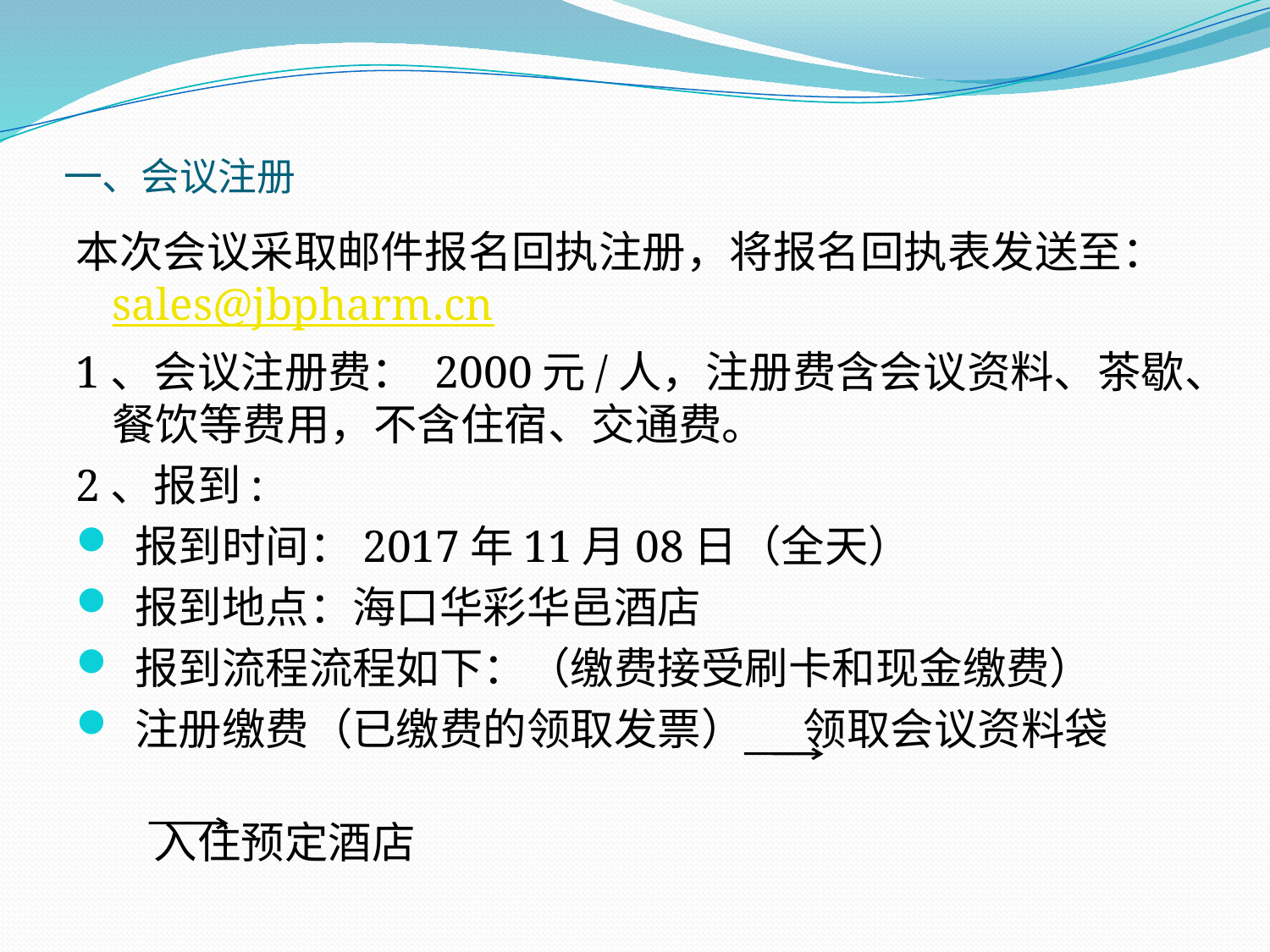

# 一、会议注册
本次会议采取邮件报名回执注册，将报名回执表发送至：sales@jbpharm.cn
1、会议注册费： 2000元/人，注册费含会议资料、茶歇、餐饮等费用，不含住宿、交通费。
2、报到:
 报到时间：2017年11月08日（全天）
 报到地点：海口华彩华邑酒店
 报到流程流程如下：（缴费接受刷卡和现金缴费）
 注册缴费（已缴费的领取发票）      领取会议资料袋
       入住预定酒店